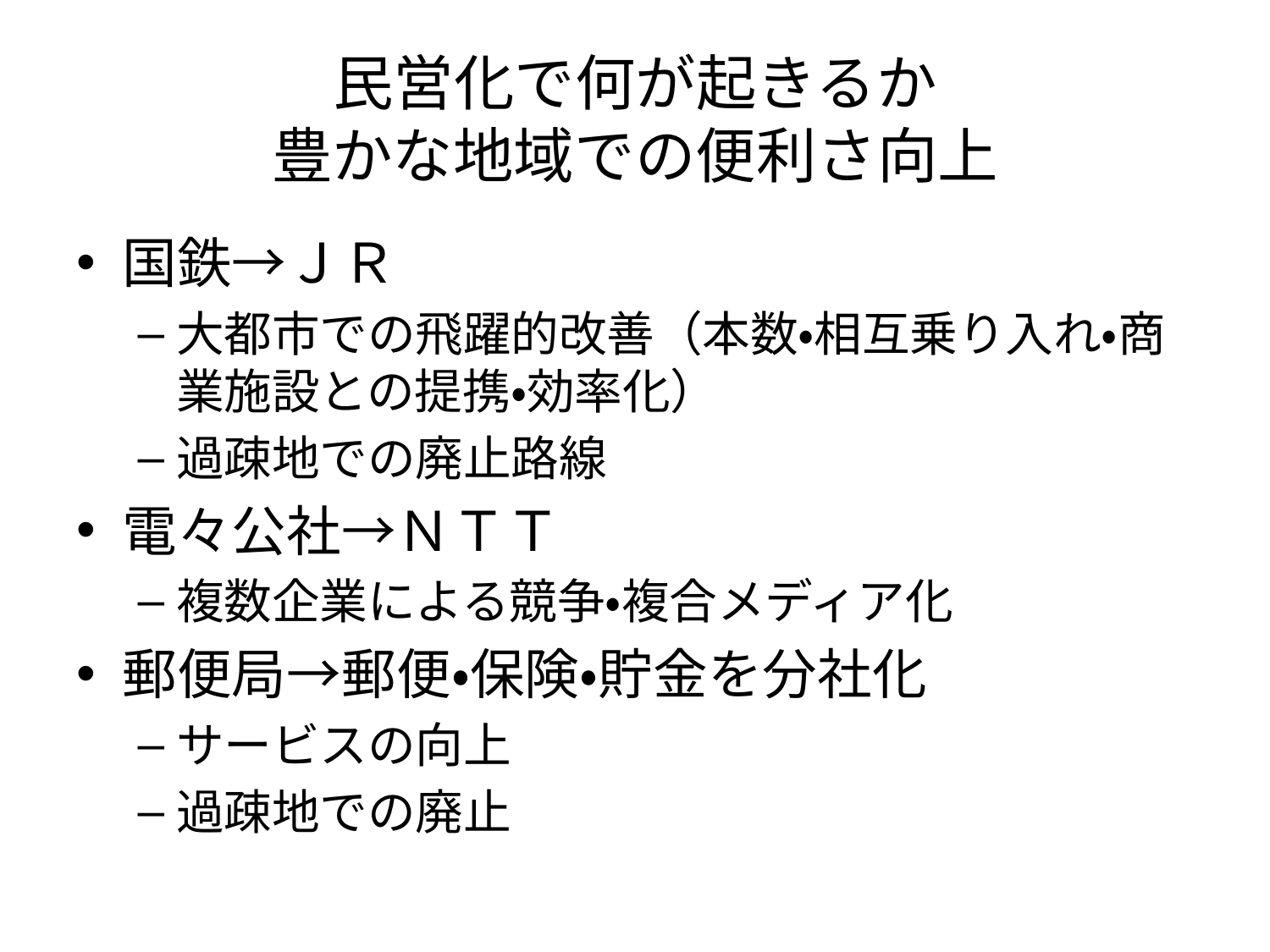

# 民営化で何が起きるか 豊かな地域での便利さ向上
国鉄→ＪＲ
大都市での飛躍的改善（本数・相互乗り入れ・商業施設との提携・効率化）
過疎地での廃止路線
電々公社→ＮＴＴ
複数企業による競争・複合メディア化
郵便局→郵便・保険・貯金を分社化
サービスの向上
過疎地での廃止